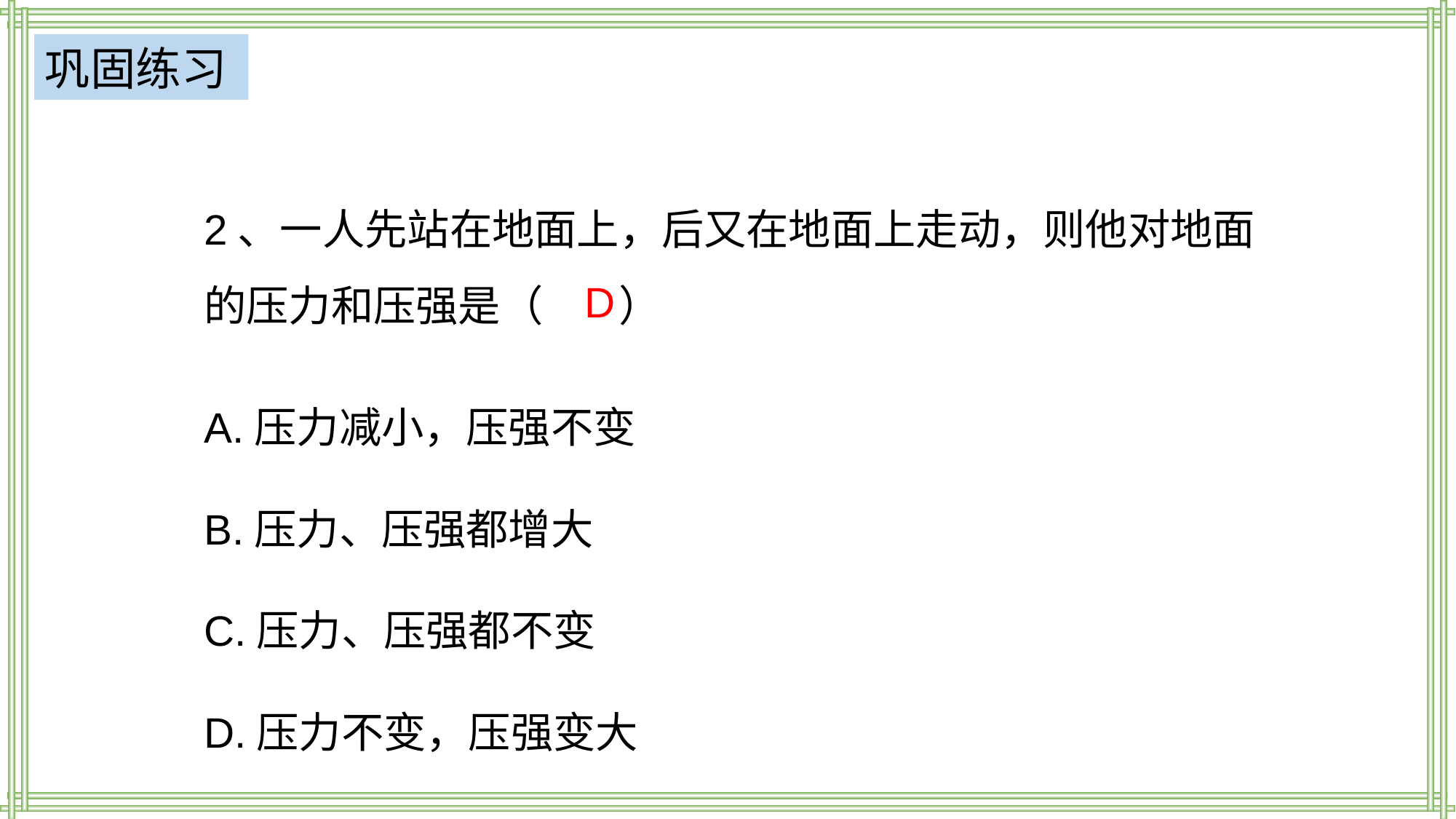

巩固练习
2、一人先站在地面上，后又在地面上走动，则他对地面的压力和压强是（        ）
D
A.压力减小，压强不变
B.压力、压强都增大
C.压力、压强都不变
D.压力不变，压强变大